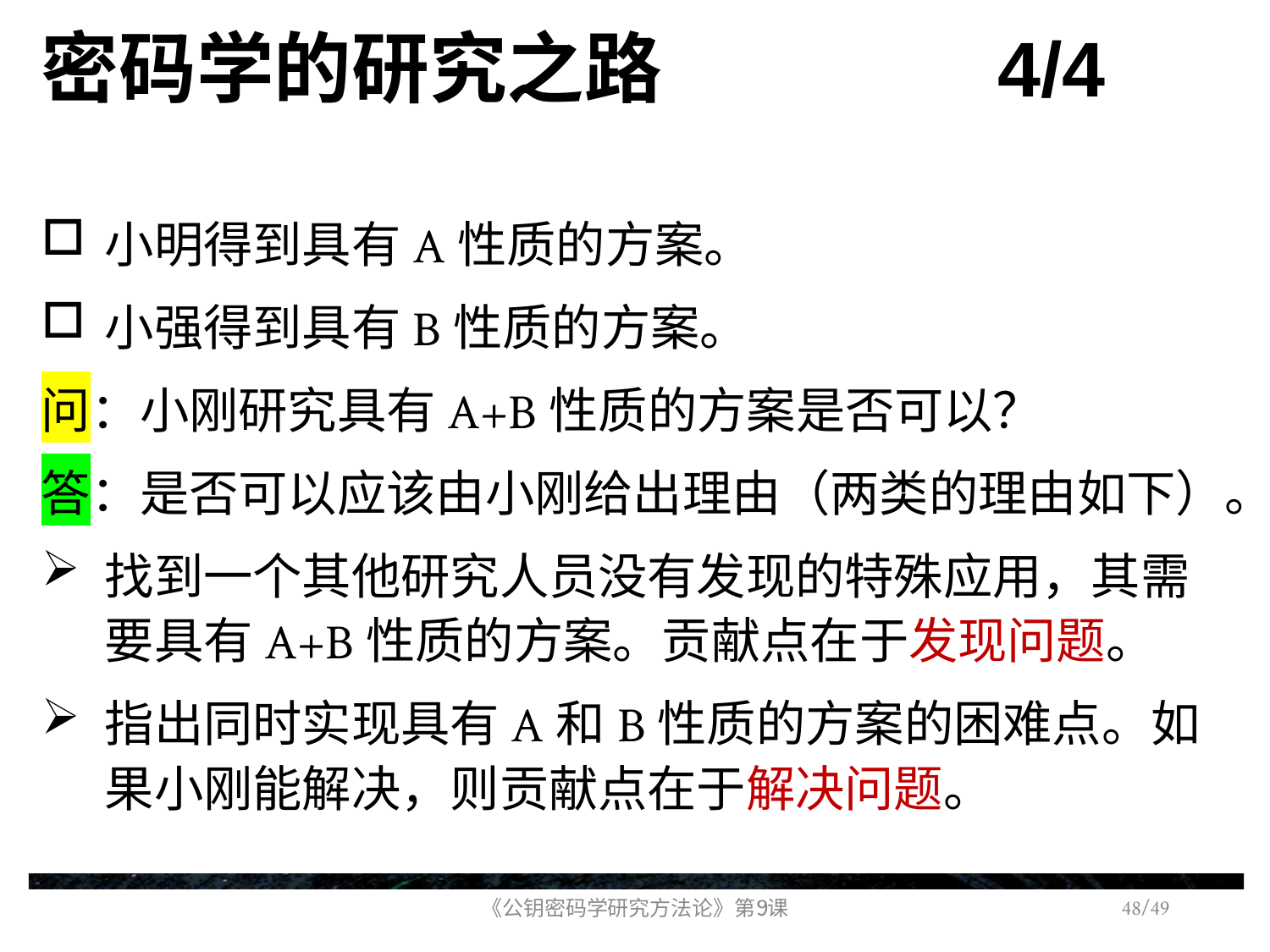

# 密码学的研究之路                  4/4
小明得到具有A性质的方案。
小强得到具有B性质的方案。
问：小刚研究具有A+B性质的方案是否可以？
答：是否可以应该由小刚给出理由（两类的理由如下）。
找到一个其他研究人员没有发现的特殊应用，其需要具有A+B性质的方案。贡献点在于发现问题。
指出同时实现具有A和B性质的方案的困难点。如果小刚能解决，则贡献点在于解决问题。
《公钥密码学研究方法论》第9课
48/49